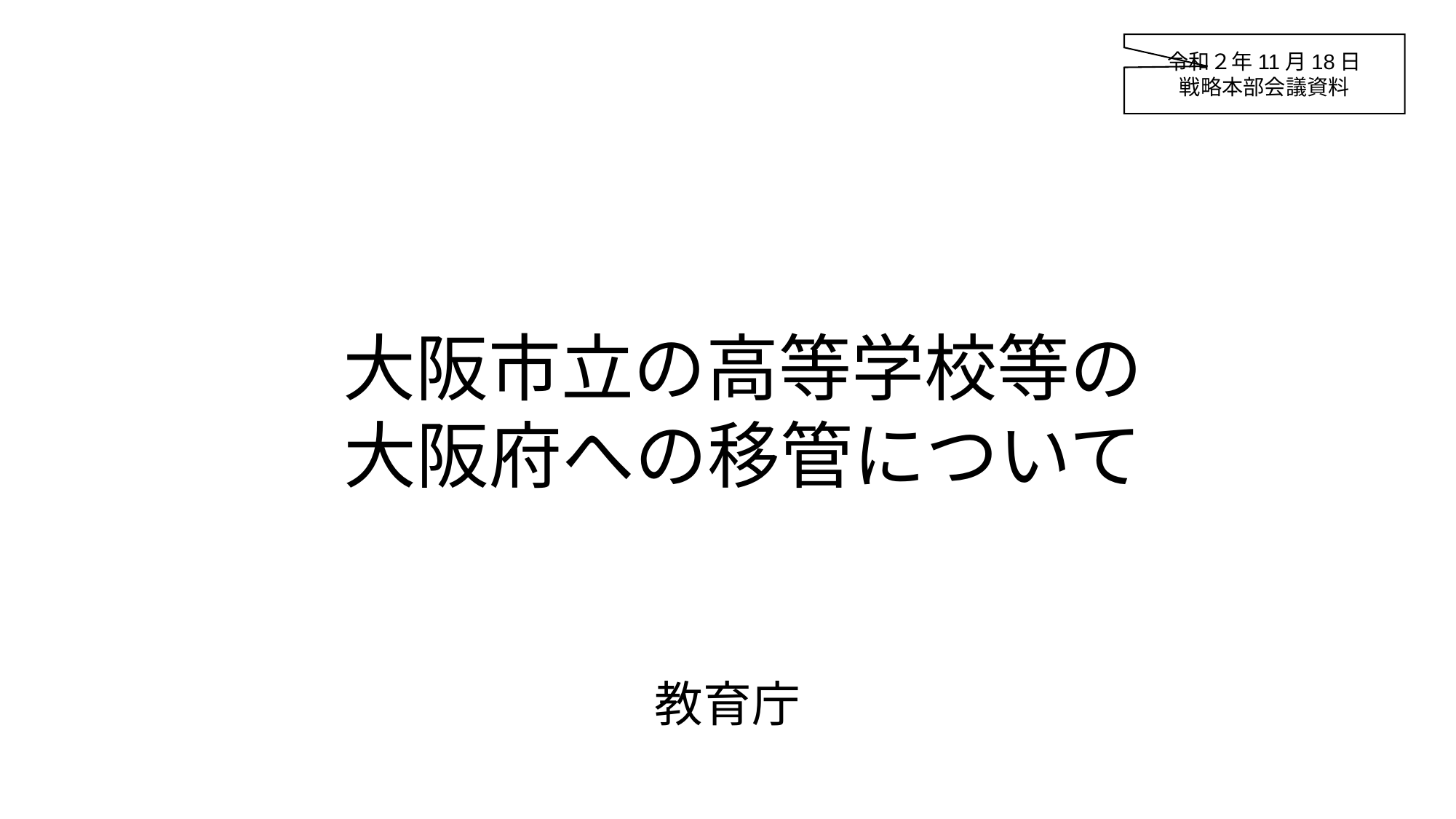

令和２年11月18日
戦略本部会議資料
大阪市立の高等学校等の
大阪府への移管について
教育庁